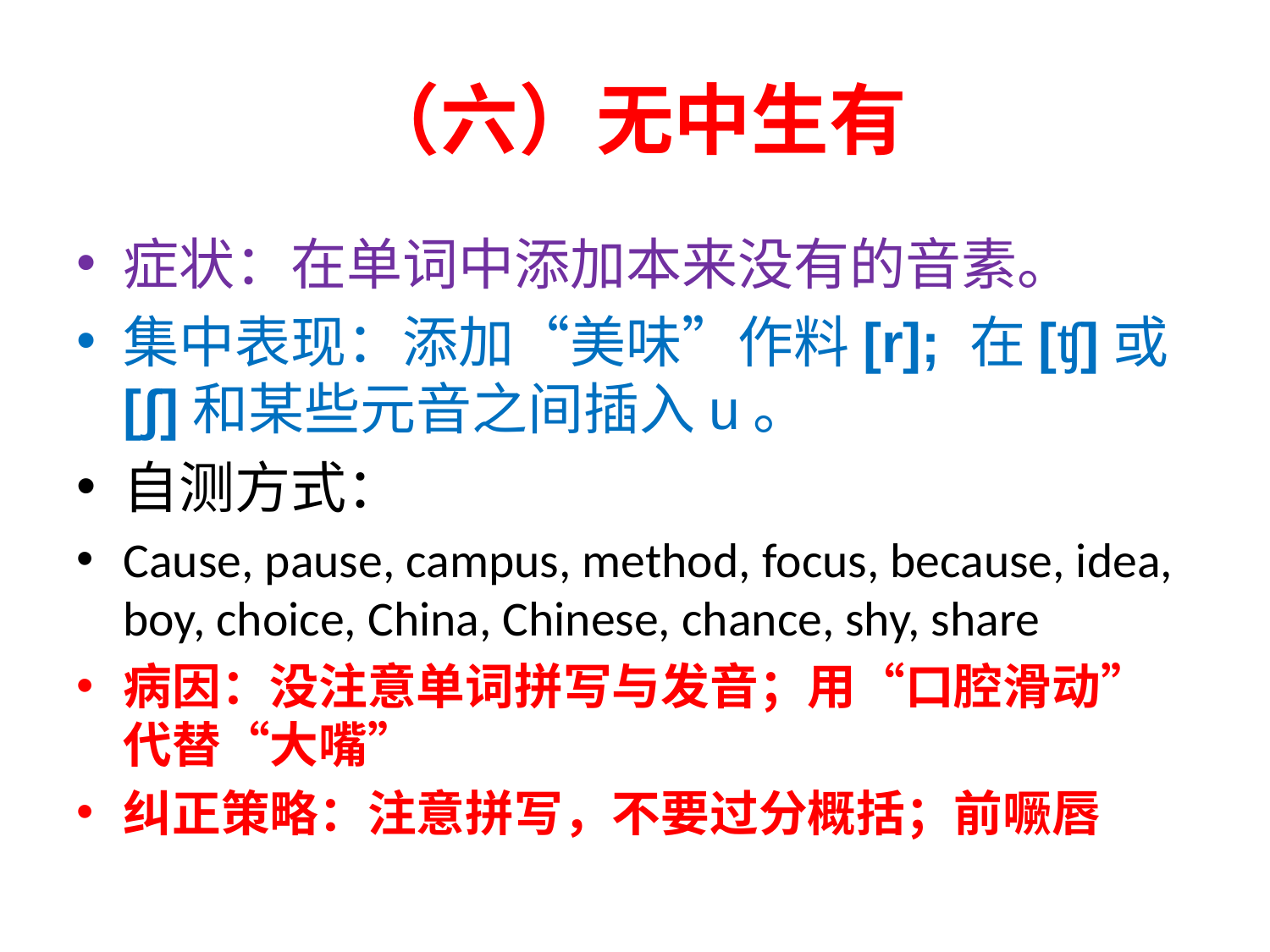

# （六）无中生有
症状：在单词中添加本来没有的音素。
集中表现：添加“美味”作料[r]; 在[ʧ]或[ʃ]和某些元音之间插入u。
自测方式：
Cause, pause, campus, method, focus, because, idea, boy, choice, China, Chinese, chance, shy, share
病因：没注意单词拼写与发音；用“口腔滑动”代替“大嘴”
纠正策略：注意拼写，不要过分概括；前噘唇